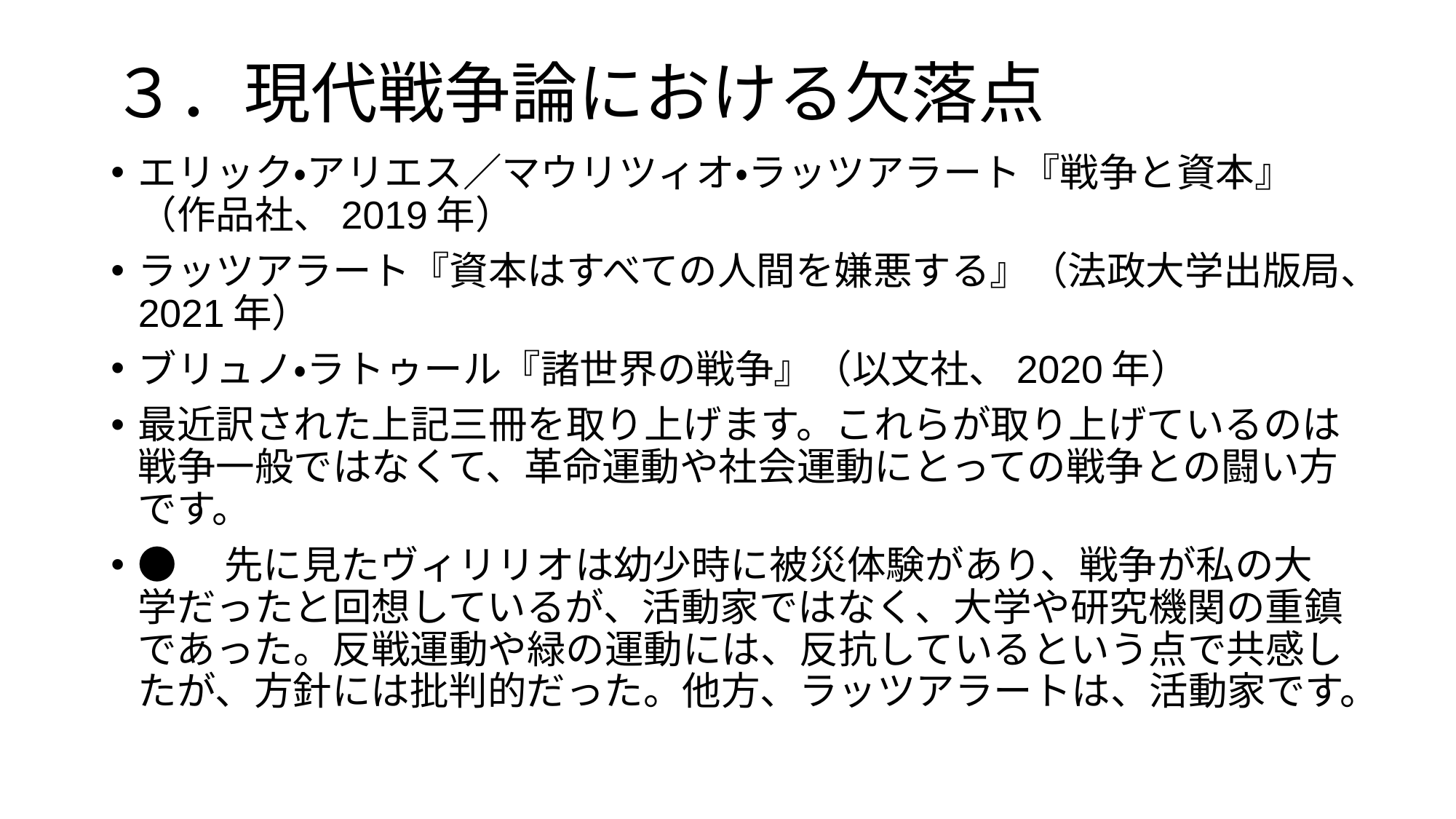

# ３．現代戦争論における欠落点
エリック・アリエス／マウリツィオ・ラッツアラート『戦争と資本』（作品社、2019年）
ラッツアラート『資本はすべての人間を嫌悪する』（法政大学出版局、2021年）
ブリュノ・ラトゥール『諸世界の戦争』（以文社、2020年）
最近訳された上記三冊を取り上げます。これらが取り上げているのは戦争一般ではなくて、革命運動や社会運動にとっての戦争との闘い方です。
●　先に見たヴィリリオは幼少時に被災体験があり、戦争が私の大学だったと回想しているが、活動家ではなく、大学や研究機関の重鎮であった。反戦運動や緑の運動には、反抗しているという点で共感したが、方針には批判的だった。他方、ラッツアラートは、活動家です。